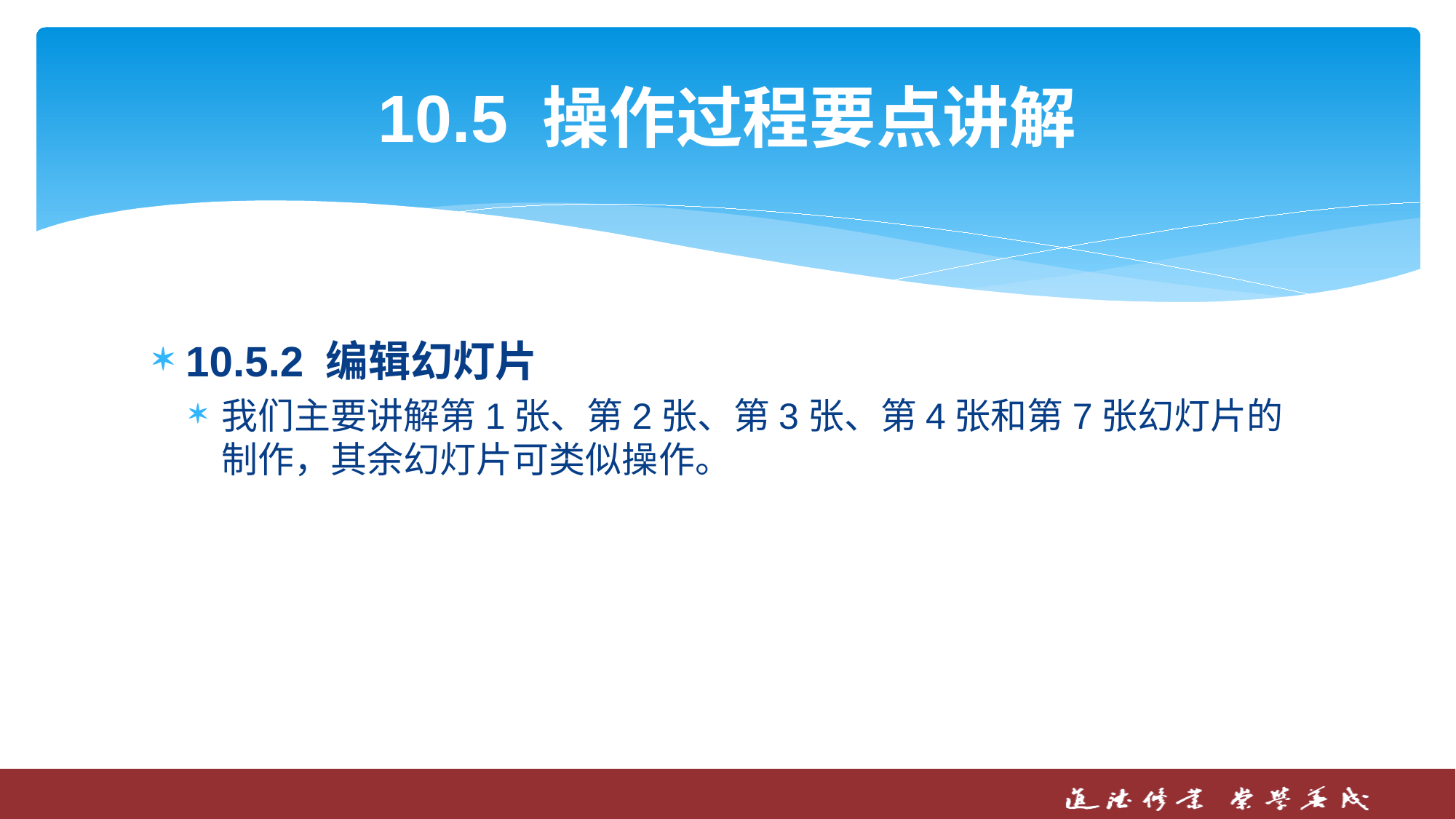

# 10.5 操作过程要点讲解
10.5.2 编辑幻灯片
我们主要讲解第1张、第2张、第3张、第4张和第7张幻灯片的制作，其余幻灯片可类似操作。